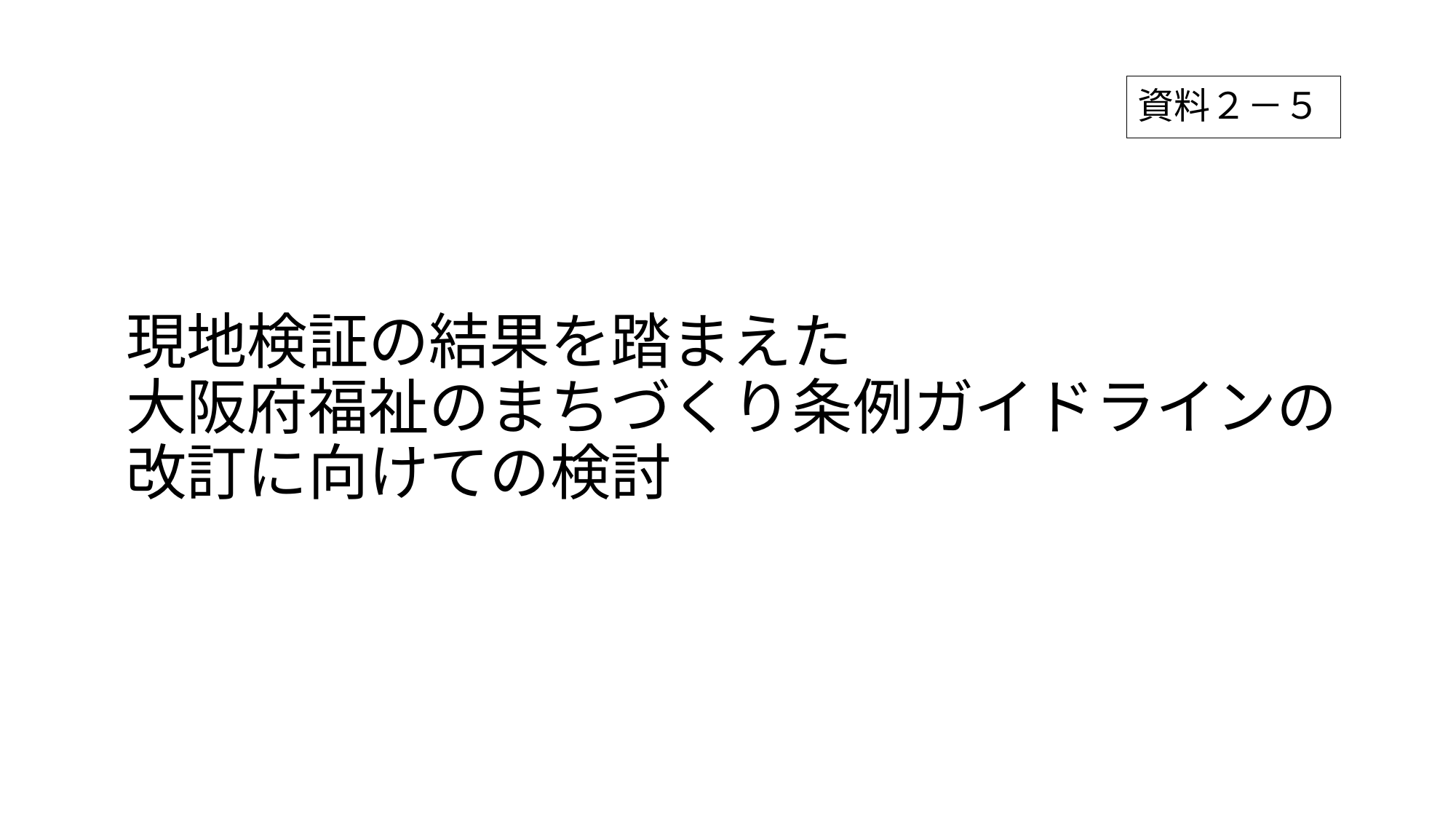

資料２－５
# 現地検証の結果を踏まえた 大阪府福祉のまちづくり条例ガイドラインの 改訂に向けての検討